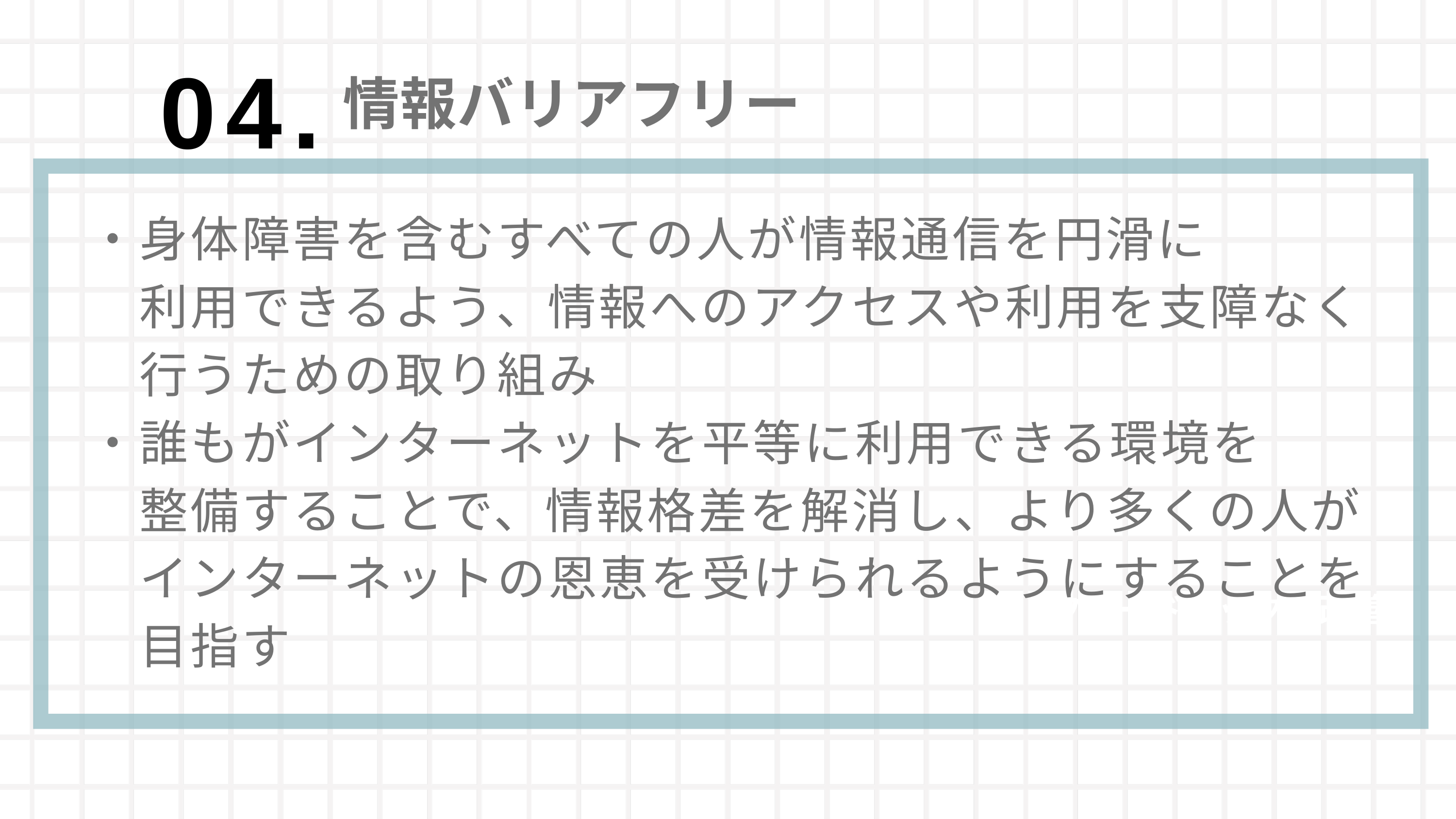

04.
情報バリアフリー

・身体障害を含むすべての人が情報通信を円滑に
　利用できるよう、情報へのアクセスや利用を支障なく
　行うための取り組み
・誰もがインターネットを平等に利用できる環境を
　整備することで、情報格差を解消し、より多くの人が
　インターネットの恩恵を受けられるようにすることを
　目指す
フィードバックと改善